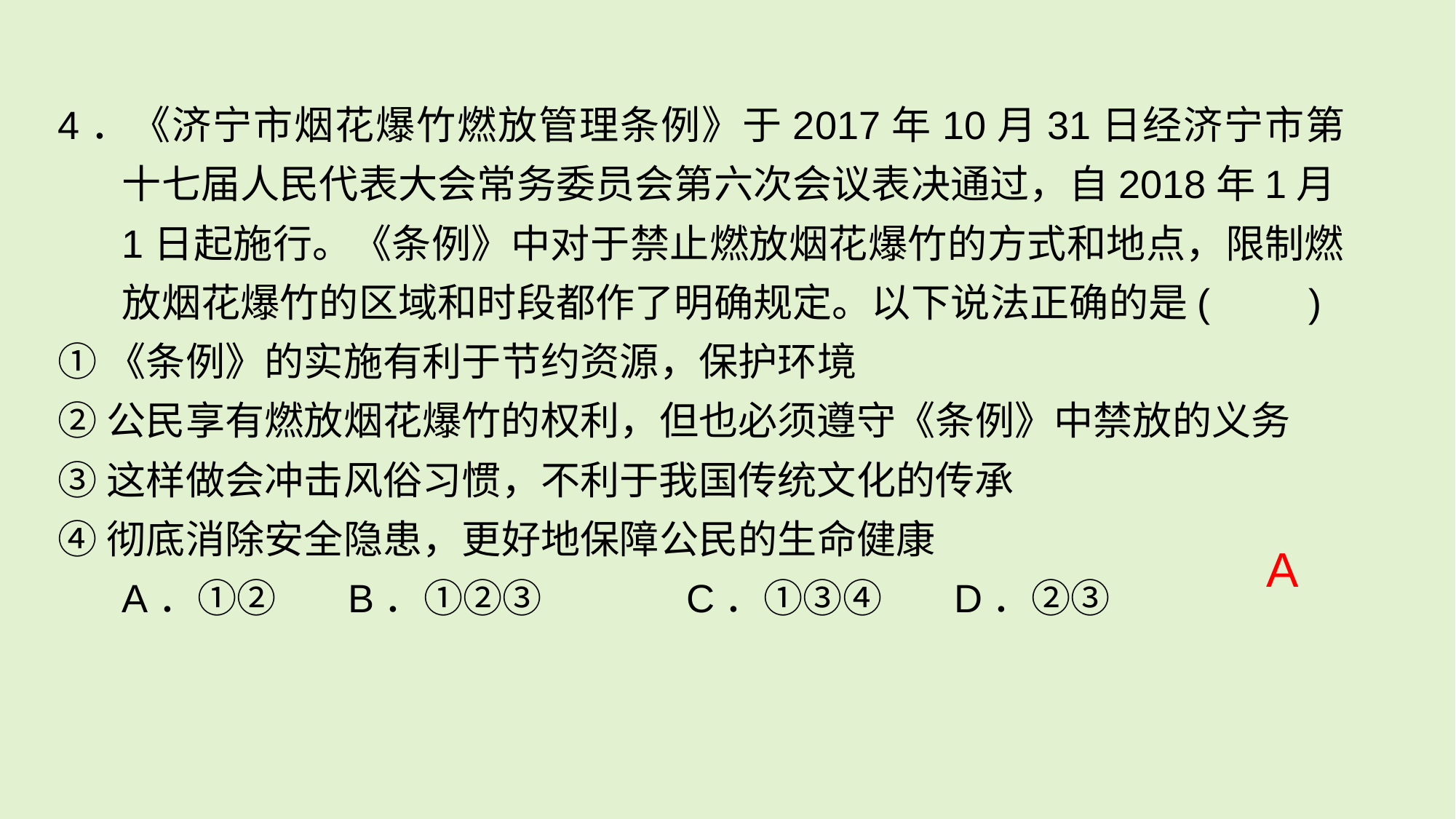

4．《济宁市烟花爆竹燃放管理条例》于2017年10月31日经济宁市第十七届人民代表大会常务委员会第六次会议表决通过，自2018年1月1日起施行。《条例》中对于禁止燃放烟花爆竹的方式和地点，限制燃放烟花爆竹的区域和时段都作了明确规定。以下说法正确的是(　　)
①《条例》的实施有利于节约资源，保护环境
②公民享有燃放烟花爆竹的权利，但也必须遵守《条例》中禁放的义务
③这样做会冲击风俗习惯，不利于我国传统文化的传承
④彻底消除安全隐患，更好地保障公民的生命健康
	A．①②       B．①②③  	 C．①③④       D．②③
A